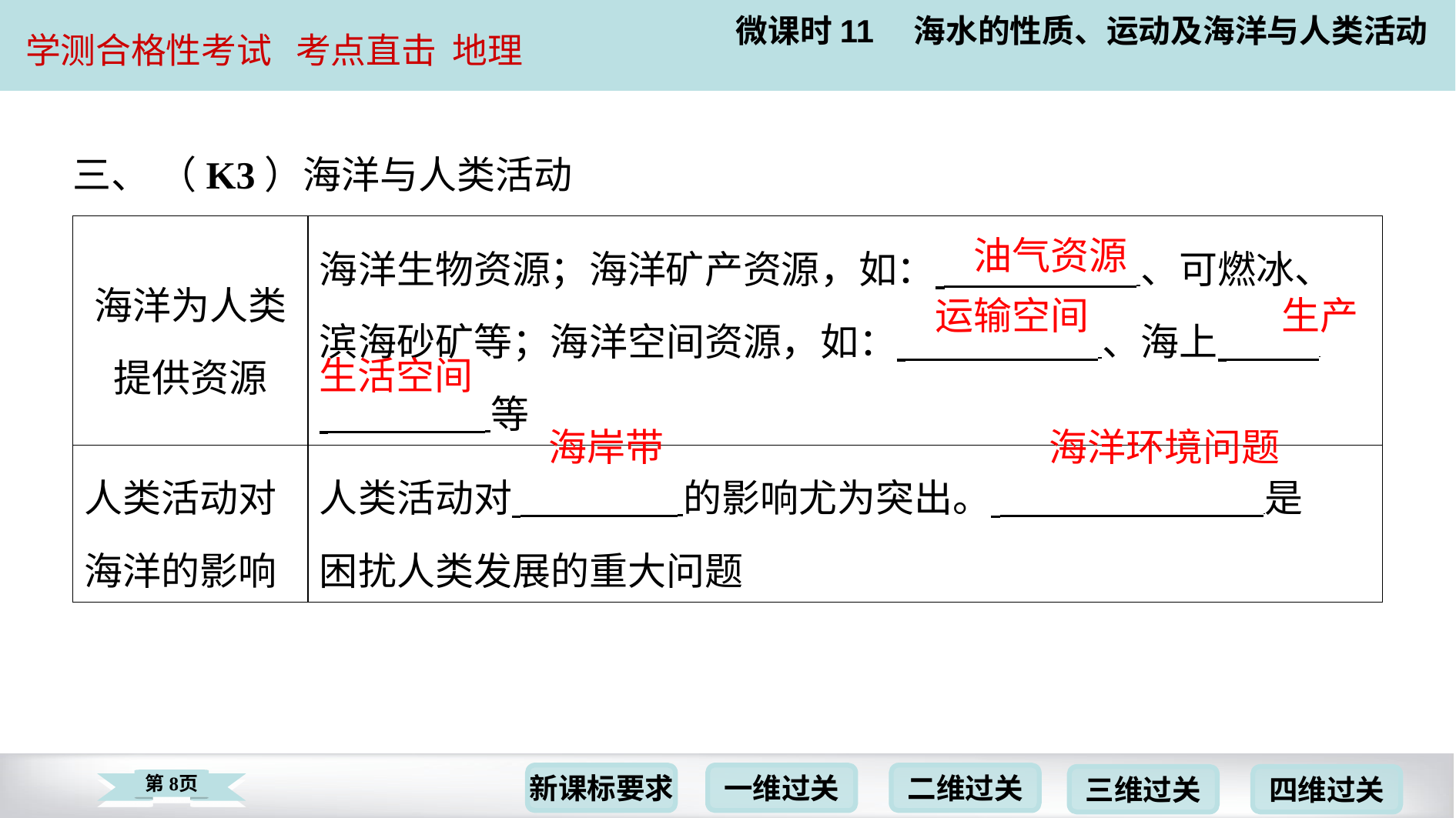

三、 （K3）海洋与人类活动
| 海洋为人类 提供资源 | 海洋生物资源；海洋矿产资源，如： 、可燃冰、 滨海砂矿等；海洋空间资源，如： 、海上 ⁠ ⁠等 |
| --- | --- |
| 人类活动对 海洋的影响 | 人类活动对 的影响尤为突出。 ⁠是 困扰人类发展的重大问题 |
油气资源
运输空间
生产
生活空间
海岸带
海洋环境问题